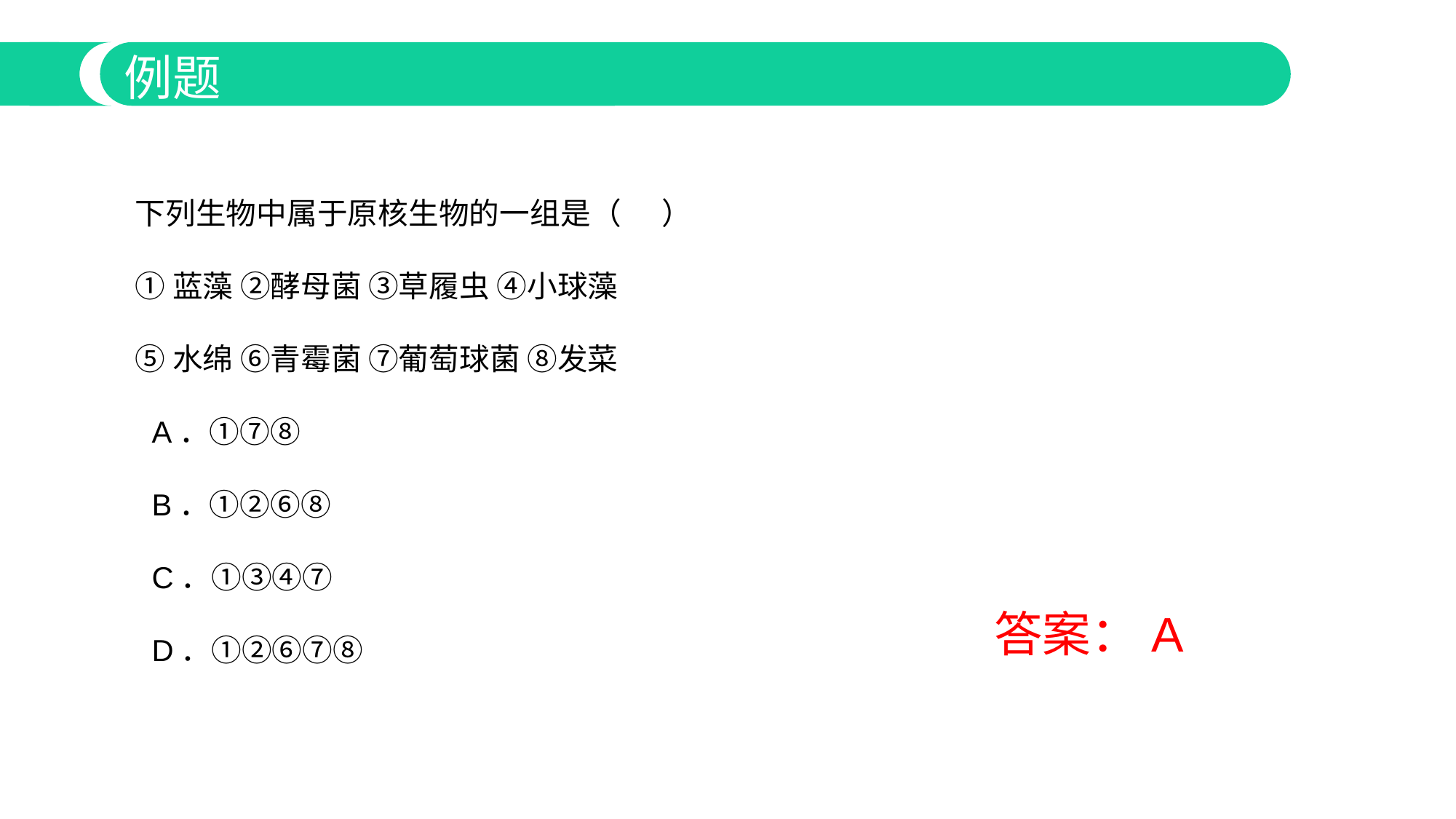

例题
下列生物中属于原核生物的一组是（      ）
①蓝藻 ②酵母菌 ③草履虫 ④小球藻
⑤水绵 ⑥青霉菌 ⑦葡萄球菌 ⑧发菜
  A．①⑦⑧
  B．①②⑥⑧
  C．①③④⑦
  D．①②⑥⑦⑧
答案：A